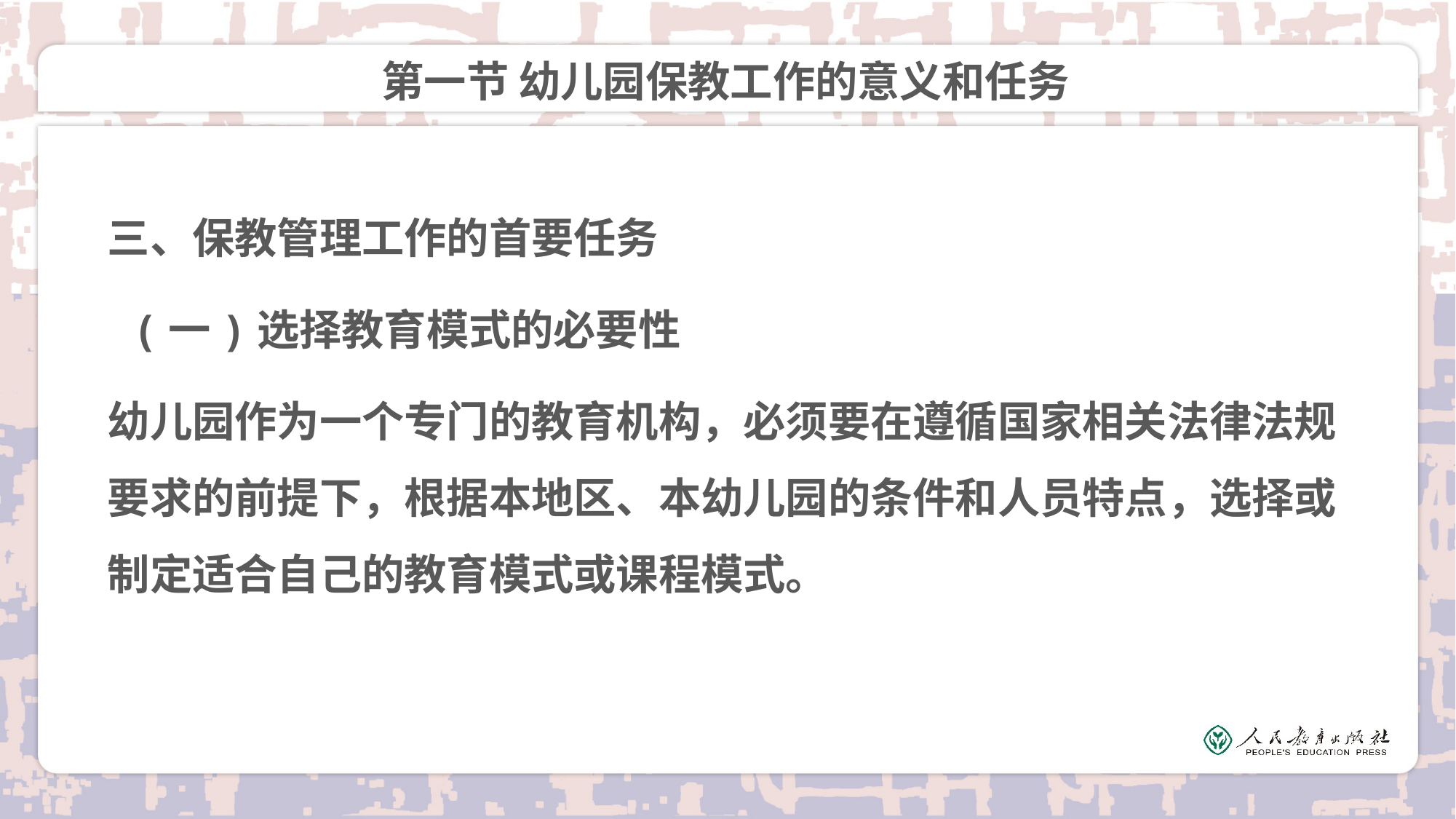

# 第一节 幼儿园保教工作的意义和任务
三、保教管理工作的首要任务
 (一)选择教育模式的必要性
幼儿园作为一个专门的教育机构，必须要在遵循国家相关法律法规要求的前提下，根据本地区、本幼儿园的条件和人员特点，选择或制定适合自己的教育模式或课程模式。